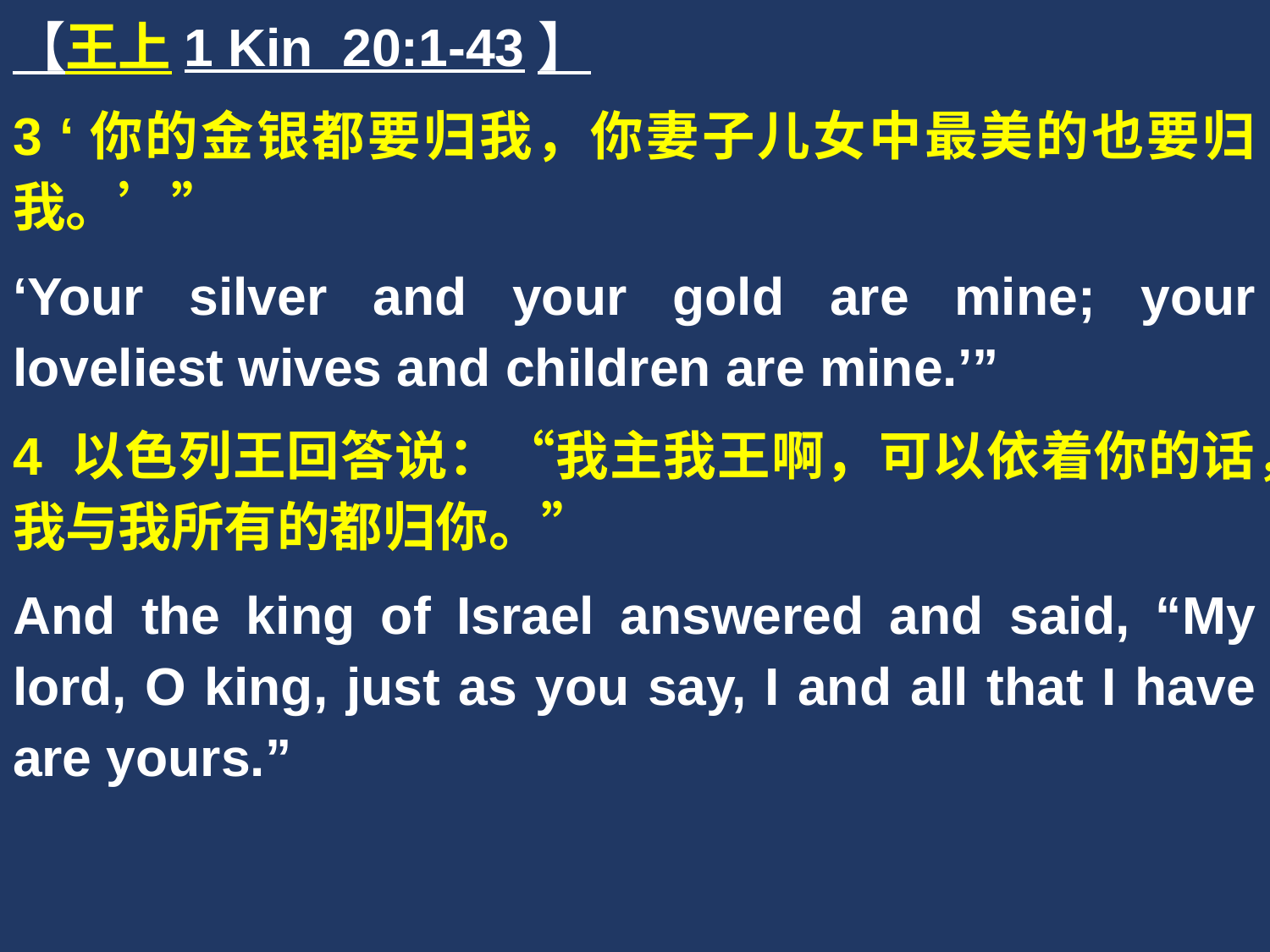

【王上1 Kin  20:1-43】
3 ‘你的金银都要归我，你妻子儿女中最美的也要归我。’”
‘Your silver and your gold are mine; your loveliest wives and children are mine.’”
4 以色列王回答说：“我主我王啊，可以依着你的话，我与我所有的都归你。”
And the king of Israel answered and said, “My lord, O king, just as you say, I and all that I have are yours.”